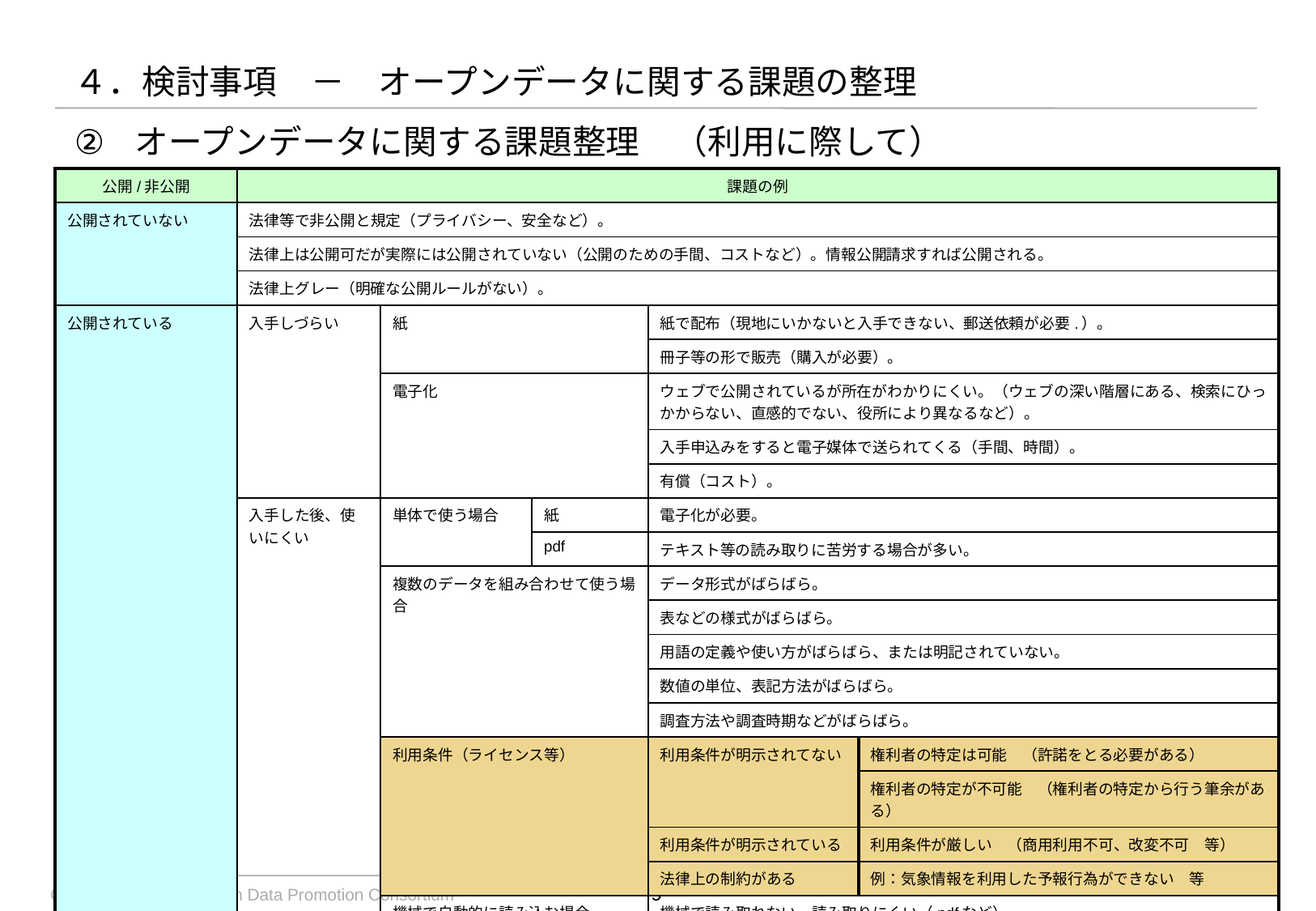

# ４．検討事項　－　オープンデータに関する課題の整理
オープンデータに関する課題整理　（利用に際して）

| 公開/非公開 | 課題の例 |  |  |  |  |
| --- | --- | --- | --- | --- | --- |
| 公開されていない | 法律等で非公開と規定（プライバシー、安全など）。 |  |  |  |  |
|  | 法律上は公開可だが実際には公開されていない（公開のための手間、コストなど）。情報公開請求すれば公開される。 |  |  |  |  |
|  | 法律上グレー（明確な公開ルールがない）。 |  |  |  |  |
| 公開されている | 入手しづらい | 紙 |  | 紙で配布（現地にいかないと入手できない、郵送依頼が必要.）。 |  |
|  |  |  |  | 冊子等の形で販売（購入が必要）。 |  |
|  |  | 電子化 |  | ウェブで公開されているが所在がわかりにくい。（ウェブの深い階層にある、検索にひっかからない、直感的でない、役所により異なるなど）。 |  |
|  |  |  |  | 入手申込みをすると電子媒体で送られてくる（手間、時間）。 |  |
|  |  |  |  | 有償（コスト）。 |  |
|  | 入手した後、使いにくい | 単体で使う場合 | 紙 | 電子化が必要。 |  |
|  |  |  | pdf | テキスト等の読み取りに苦労する場合が多い。 |  |
|  |  | 複数のデータを組み合わせて使う場合 |  | データ形式がばらばら。 |  |
|  |  |  |  | 表などの様式がばらばら。 |  |
|  |  |  |  | 用語の定義や使い方がばらばら、または明記されていない。 |  |
|  |  |  |  | 数値の単位、表記方法がばらばら。 |  |
|  |  |  |  | 調査方法や調査時期などがばらばら。 |  |
|  |  | 利用条件（ライセンス等） |  | 利用条件が明示されてない | 権利者の特定は可能　（許諾をとる必要がある） |
|  |  |  |  |  | 権利者の特定が不可能　（権利者の特定から行う筆余がある） |
|  |  |  |  | 利用条件が明示されている | 利用条件が厳しい　（商用利用不可、改変不可　等） |
|  |  |  |  | 法律上の制約がある | 例：気象情報を利用した予報行為ができない　等 |
|  |  | 機械で自動的に読み込む場合 |  | 機械で読み取れない、読み取りにくい（pdfなど）。 |  |
|  |  |  |  | データの置き場所がコロコロ変わる。 |  |
9
Copyright (C) 2012, Open Data Promotion Consortium